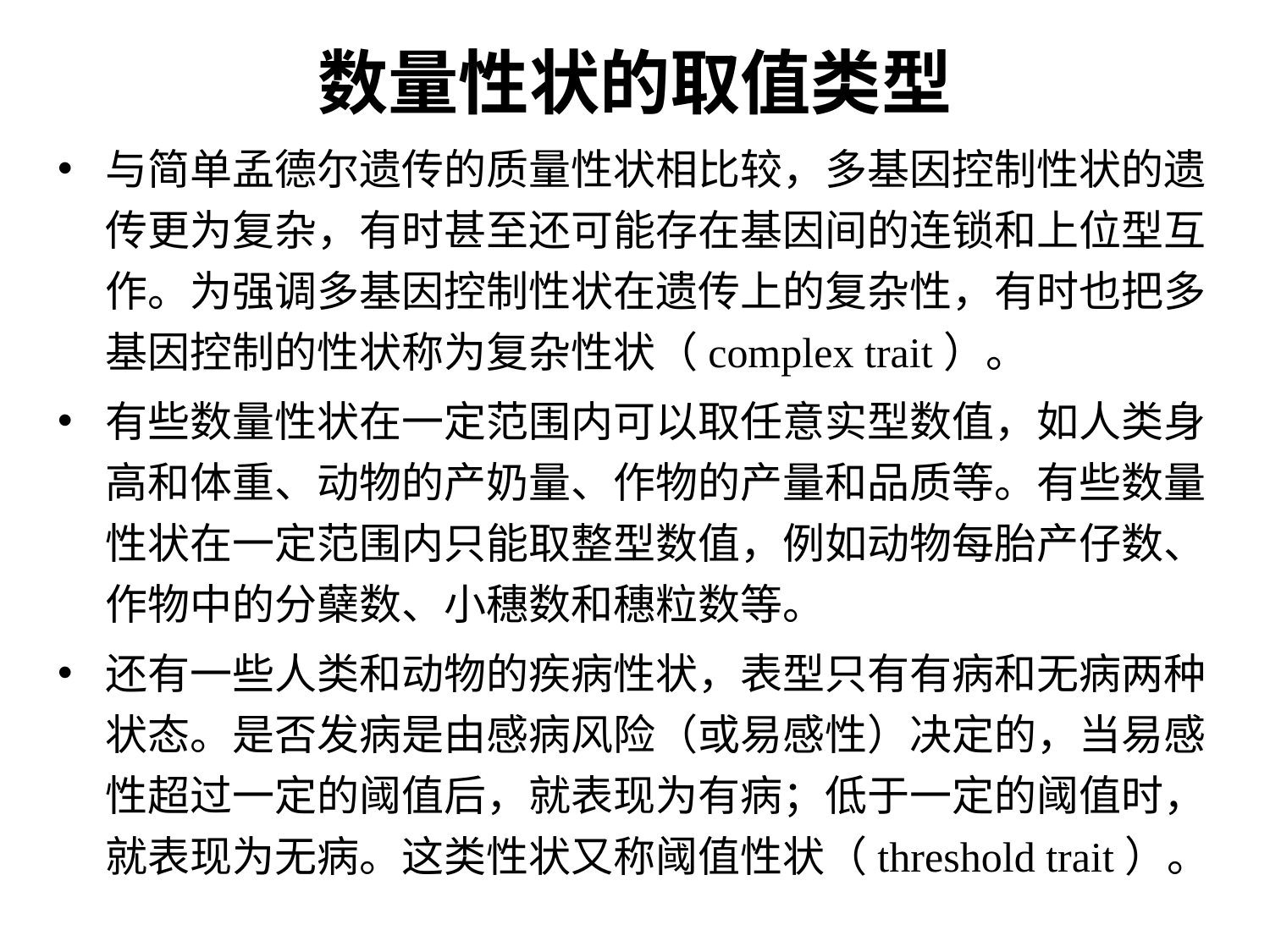

# 数量性状的取值类型
与简单孟德尔遗传的质量性状相比较，多基因控制性状的遗传更为复杂，有时甚至还可能存在基因间的连锁和上位型互作。为强调多基因控制性状在遗传上的复杂性，有时也把多基因控制的性状称为复杂性状（complex trait）。
有些数量性状在一定范围内可以取任意实型数值，如人类身高和体重、动物的产奶量、作物的产量和品质等。有些数量性状在一定范围内只能取整型数值，例如动物每胎产仔数、作物中的分蘖数、小穗数和穗粒数等。
还有一些人类和动物的疾病性状，表型只有有病和无病两种状态。是否发病是由感病风险（或易感性）决定的，当易感性超过一定的阈值后，就表现为有病；低于一定的阈值时，就表现为无病。这类性状又称阈值性状（threshold trait）。